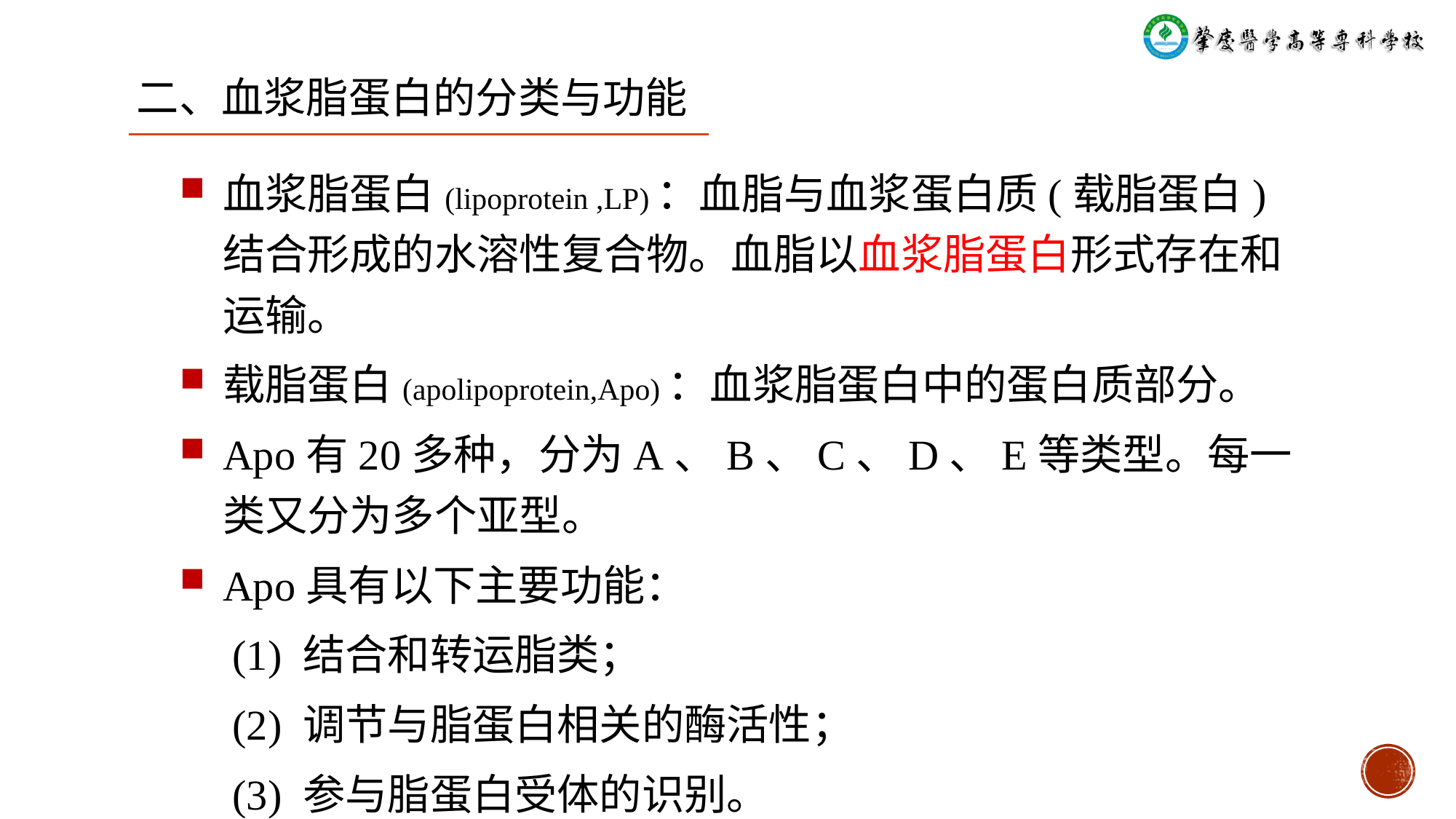

二、血浆脂蛋白的分类与功能
血浆脂蛋白(lipoprotein ,LP)：血脂与血浆蛋白质(载脂蛋白)结合形成的水溶性复合物。血脂以血浆脂蛋白形式存在和运输。
载脂蛋白(apolipoprotein,Apo)：血浆脂蛋白中的蛋白质部分。
Apo有20多种，分为A、B、C、D、E等类型。每一类又分为多个亚型。
Apo具有以下主要功能：
     (1) 结合和转运脂类；
     (2) 调节与脂蛋白相关的酶活性；
     (3) 参与脂蛋白受体的识别。